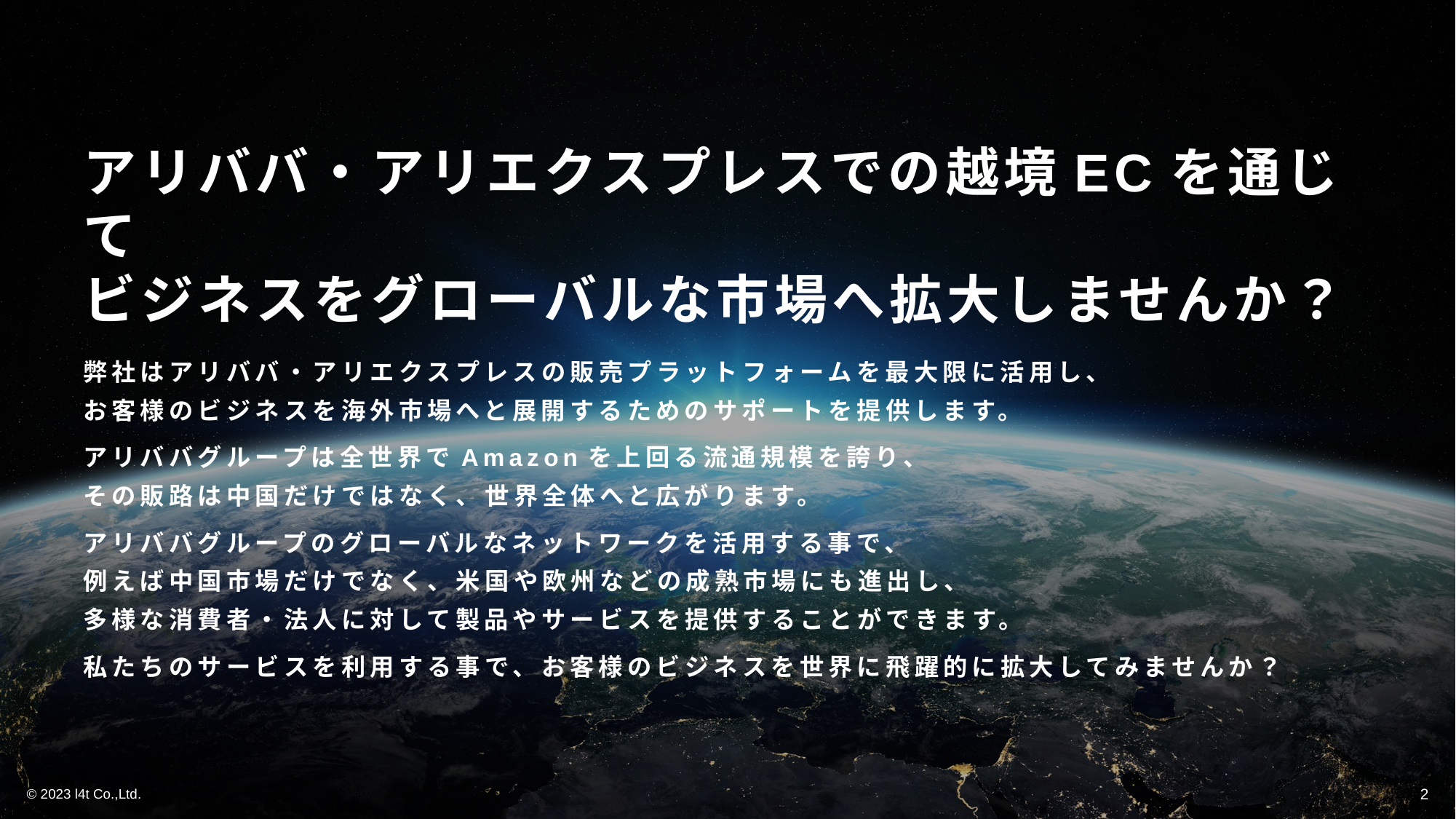

アリババ・アリエクスプレスでの越境ECを通じて
ビジネスをグローバルな市場へ拡大しませんか？
弊社はアリババ・アリエクスプレスの販売プラットフォームを最大限に活用し、
お客様のビジネスを海外市場へと展開するためのサポートを提供します。
アリババグループは全世界でAmazonを上回る流通規模を誇り、
その販路は中国だけではなく、世界全体へと広がります。
アリババグループのグローバルなネットワークを活用する事で、
例えば中国市場だけでなく、米国や欧州などの成熟市場にも進出し、
多様な消費者・法人に対して製品やサービスを提供することができます。
私たちのサービスを利用する事で、お客様のビジネスを世界に飛躍的に拡大してみませんか？
©︎ 2023 l4t Co.,Ltd.
2